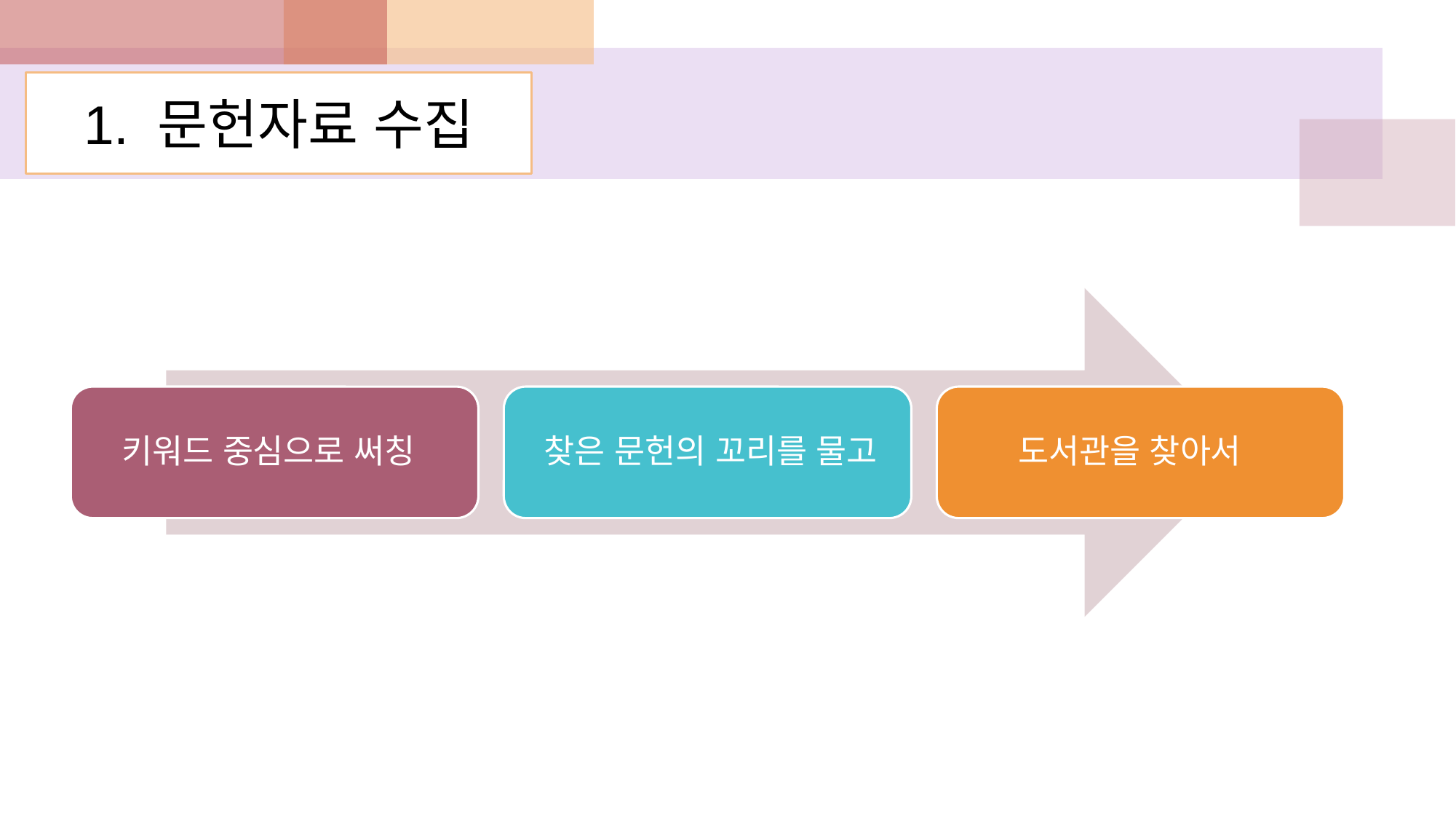

1. 문헌자료 수집
키워드 중심으로 써칭
찾은 문헌의 꼬리를 물고
도서관을 찾아서